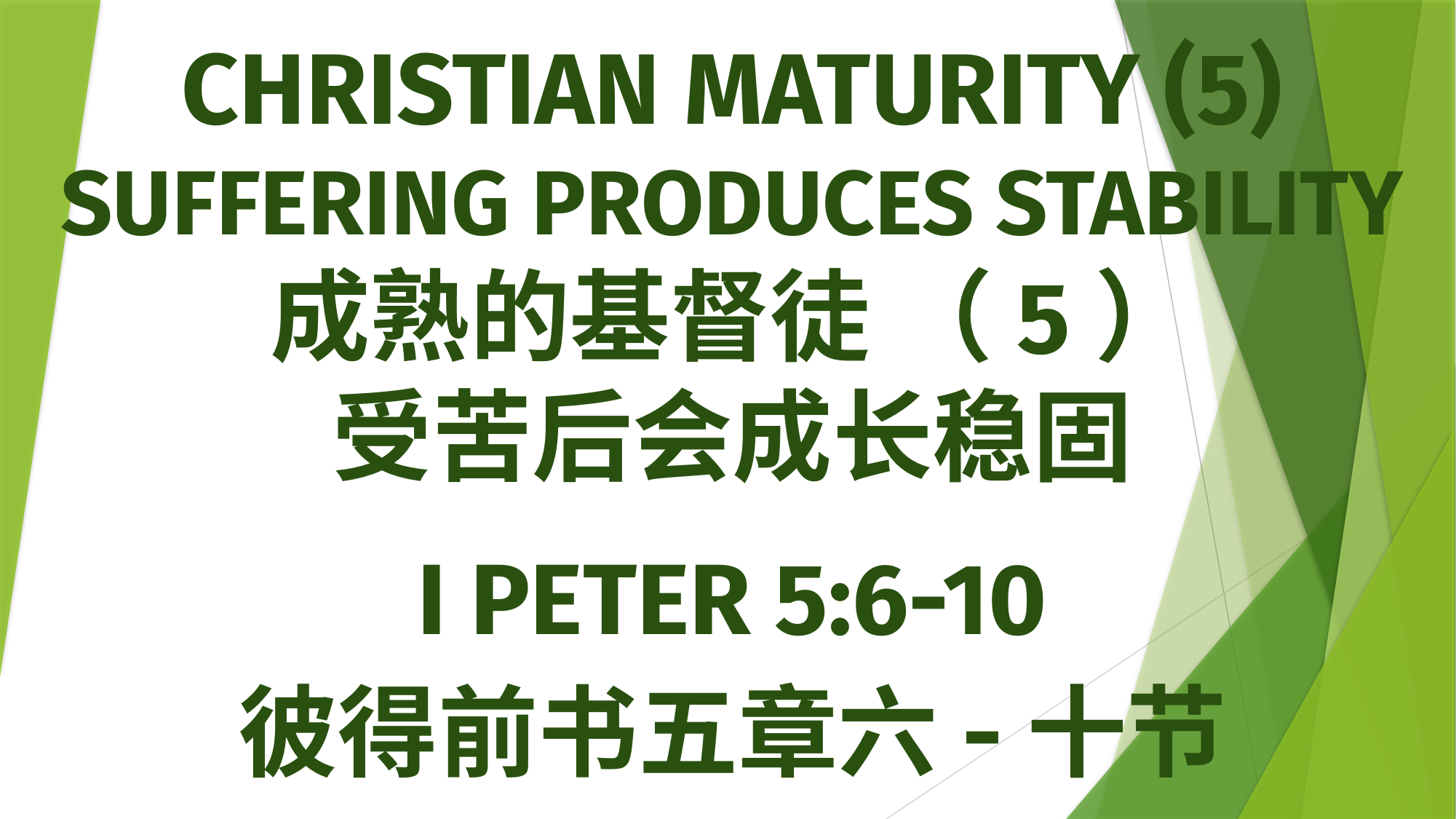

# CHRISTIAN MATURITY (5) SUFFERING PRODUCES STABILITY 成熟的基督徒 （5） 受苦后会成长稳固
I PETER 5:6-10
彼得前书五章六-十节